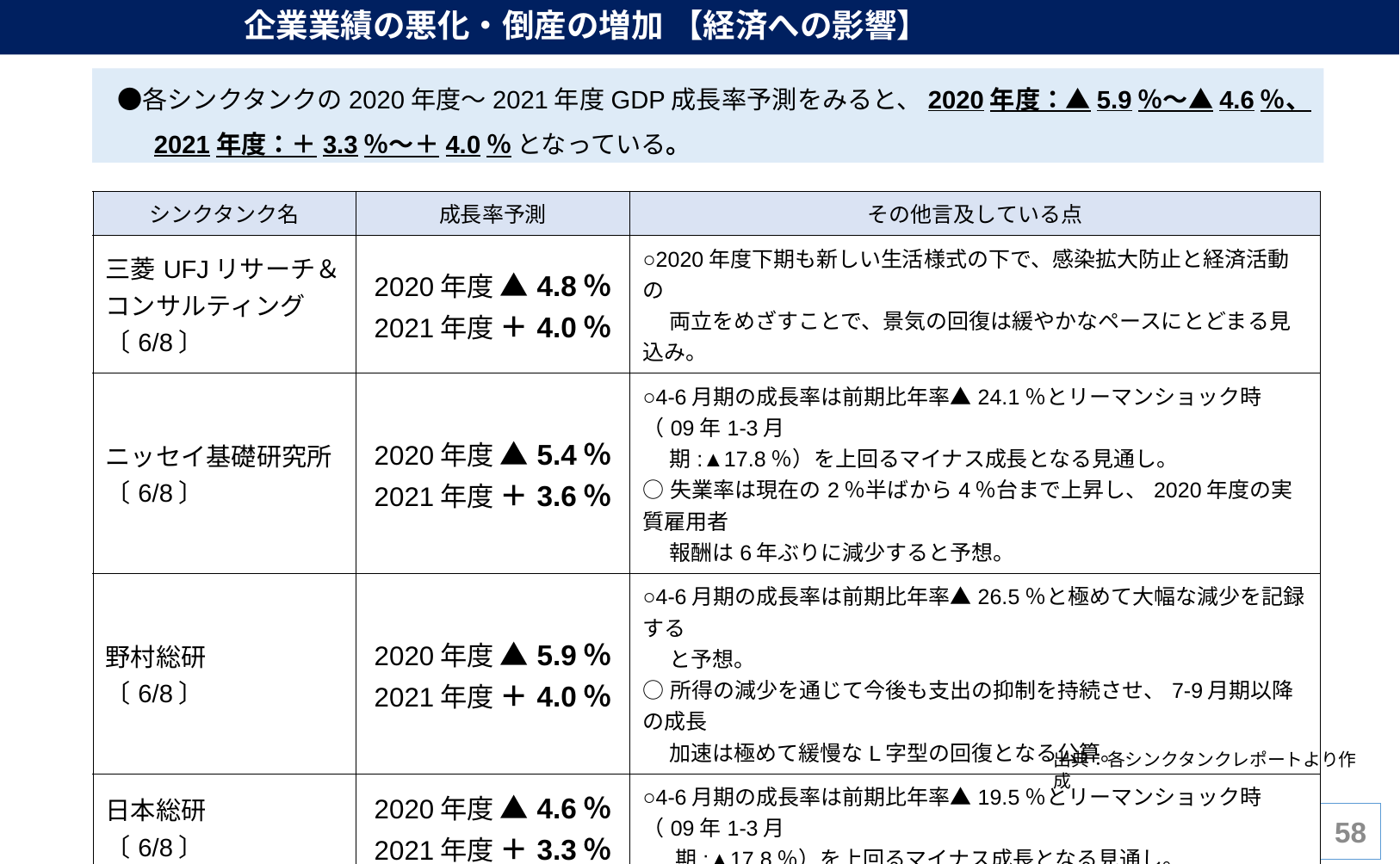

# 企業業績の悪化・倒産の増加 【経済への影響】
　●各シンクタンクの2020年度～2021年度GDP成長率予測をみると、2020年度：▲5.9％～▲4.6％、
　　 2021年度：＋3.3％～＋4.0％ となっている。

| シンクタンク名 | 成長率予測 | その他言及している点 |
| --- | --- | --- |
| 三菱UFJリサーチ＆ コンサルティング〔6/8〕 | 2020年度 ▲4.8％ 2021年度 ＋4.0％ | ○2020年度下期も新しい生活様式の下で、感染拡大防止と経済活動の　　　 　 両立をめざすことで、景気の回復は緩やかなペースにとどまる見込み。 |
| ニッセイ基礎研究所 〔6/8〕 | 2020年度 ▲5.4％ 2021年度 ＋3.6％ | ○4-6月期の成長率は前期比年率▲24.1％とリーマンショック時（09年1-3月 　 期:▲17.8％）を上回るマイナス成長となる見通し。 ○失業率は現在の2％半ばから4％台まで上昇し、2020年度の実質雇用者 　 報酬は6年ぶりに減少すると予想。 |
| 野村総研 〔6/8〕 | 2020年度 ▲5.9％ 2021年度 ＋4.0％ | ○4-6月期の成長率は前期比年率▲26.5％と極めて大幅な減少を記録する 　 と予想。 ○所得の減少を通じて今後も支出の抑制を持続させ、7-9月期以降の成長 　 加速は極めて緩慢なL字型の回復となる公算。 |
| 日本総研 〔6/8〕 | 2020年度 ▲4.6％ 2021年度 ＋3.3％ | ○4-6月期の成長率は前期比年率▲19.5％とリーマンショック時（09年1-3月 　期:▲17.8％）を上回るマイナス成長となる見通し。 |
| 第一生命経済研究所 〔6/8〕 | 2020年度 ▲5.3％ 2021年度 ＋3.5％ | ○4～5月を底として景気は持ち直しに向かい、7-9月期以降の成長率は比較 　 的高いものとなるが、20年前半の大幅な落ち込みを取り戻すことはできない。 |
出典：各シンクタンクレポートより作成
58